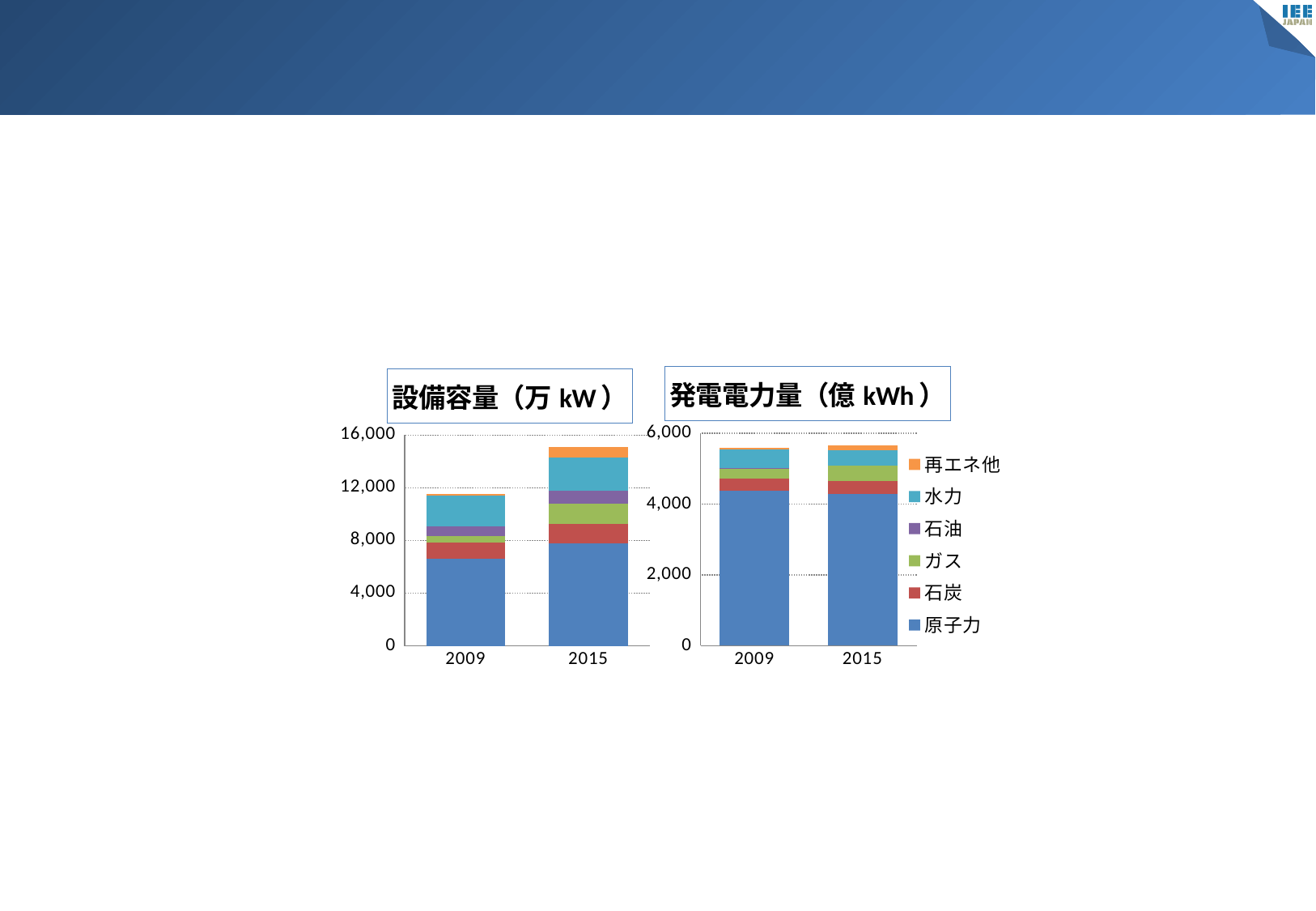

### Chart: 発電電力量（億kWh）

| Category | 原子力 | 石炭 | ガス | 石油 | 水力 | 再エネ他 |
|---|---|---|---|---|---|---|
| 2009 | 4385.18 | 345.0 | 262.26 | 25.0 | 530.61 | 42.69000000000001 |
| 2015 | 4287.0 | 379.0 | 417.0 | 0.0 | 435.0 | 135.0 |

### Chart: 設備容量（万kW）

| Category | 原子力 | 石炭 | ガス | 石油 | 水力 | 再エネ他 |
|---|---|---|---|---|---|---|
| 2009 | 6586.3 | 1250.8 | 497.0 | 740.3 | 2317.0 | 164.0 |
| 2015 | 7770.0 | 1490.0 | 1510.0 | 990.0 | 2550.0 | 800.0 |